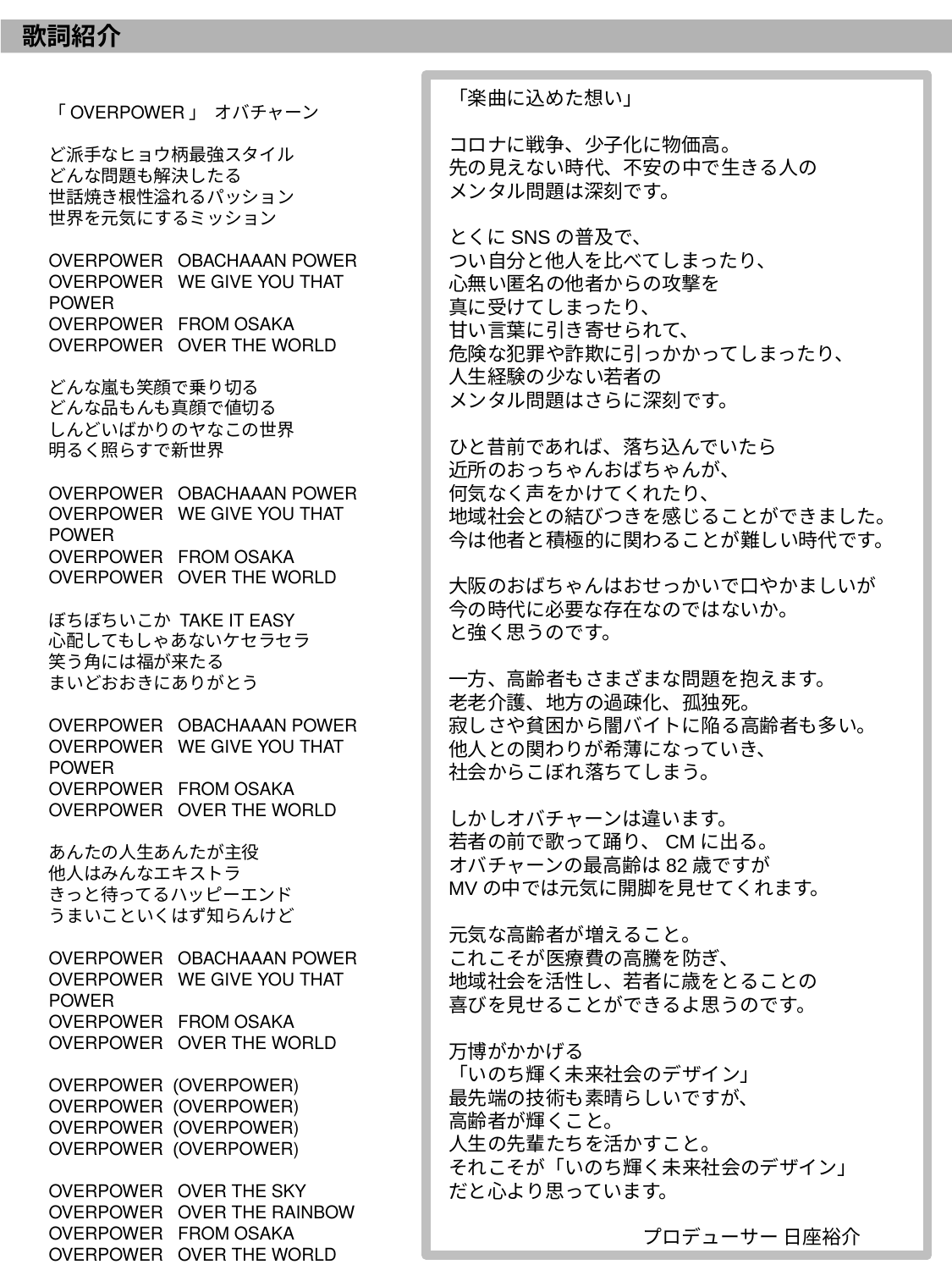

歌詞紹介

「楽曲に込めた想い」

コロナに戦争、少子化に物価高。
先の見えない時代、不安の中で生きる人の
メンタル問題は深刻です。

とくにSNSの普及で、
つい自分と他人を比べてしまったり、
心無い匿名の他者からの攻撃を
真に受けてしまったり、
甘い言葉に引き寄せられて、
危険な犯罪や詐欺に引っかかってしまったり、
人生経験の少ない若者の
メンタル問題はさらに深刻です。

ひと昔前であれば、落ち込んでいたら
近所のおっちゃんおばちゃんが、
何気なく声をかけてくれたり、
地域社会との結びつきを感じることができました。今は他者と積極的に関わることが難しい時代です。

大阪のおばちゃんはおせっかいで口やかましいが
今の時代に必要な存在なのではないか。
と強く思うのです。

一方、高齢者もさまざまな問題を抱えます。
老老介護、地方の過疎化、孤独死。
寂しさや貧困から闇バイトに陥る高齢者も多い。
他人との関わりが希薄になっていき、
社会からこぼれ落ちてしまう。

しかしオバチャーンは違います。
若者の前で歌って踊り、CMに出る。
オバチャーンの最高齢は82歳ですが
MVの中では元気に開脚を見せてくれます。

元気な高齢者が増えること。
これこそが医療費の高騰を防ぎ、
地域社会を活性し、若者に歳をとることの
喜びを見せることができるよ思うのです。

万博がかかげる
「いのち輝く未来社会のデザイン」
最先端の技術も素晴らしいですが、
高齢者が輝くこと。
人生の先輩たちを活かすこと。
それこそが「いのち輝く未来社会のデザイン」
だと心より思っています。

　　　　　　　　　　プロデューサー 日座裕介
「OVERPOWER」  オバチャーン

ど派手なヒョウ柄最強スタイル
どんな問題も解決したる
世話焼き根性溢れるパッション
世界を元気にするミッション

OVERPOWER   OBACHAAAN POWER
OVERPOWER   WE GIVE YOU THAT POWER
OVERPOWER   FROM OSAKA
OVERPOWER   OVER THE WORLD
どんな嵐も笑顔で乗り切る
どんな品もんも真顔で値切る
しんどいばかりのヤなこの世界
明るく照らすで新世界
OVERPOWER   OBACHAAAN POWER
OVERPOWER   WE GIVE YOU THAT POWER
OVERPOWER   FROM OSAKA
OVERPOWER   OVER THE WORLD

ぼちぼちいこか TAKE IT EASY
心配してもしゃあないケセラセラ
笑う角には福が来たる
まいどおおきにありがとう

OVERPOWER   OBACHAAAN POWER
OVERPOWER   WE GIVE YOU THAT POWER
OVERPOWER   FROM OSAKA
OVERPOWER   OVER THE WORLD
あんたの人生あんたが主役
他人はみんなエキストラ
きっと待ってるハッピーエンド
うまいこといくはず知らんけど

OVERPOWER   OBACHAAAN POWER
OVERPOWER   WE GIVE YOU THAT POWER
OVERPOWER   FROM OSAKA
OVERPOWER   OVER THE WORLD
OVERPOWER  (OVERPOWER)
OVERPOWER  (OVERPOWER)
OVERPOWER  (OVERPOWER)
OVERPOWER  (OVERPOWER)
OVERPOWER   OVER THE SKY
OVERPOWER   OVER THE RAINBOW
OVERPOWER   FROM OSAKA
OVERPOWER   OVER THE WORLD